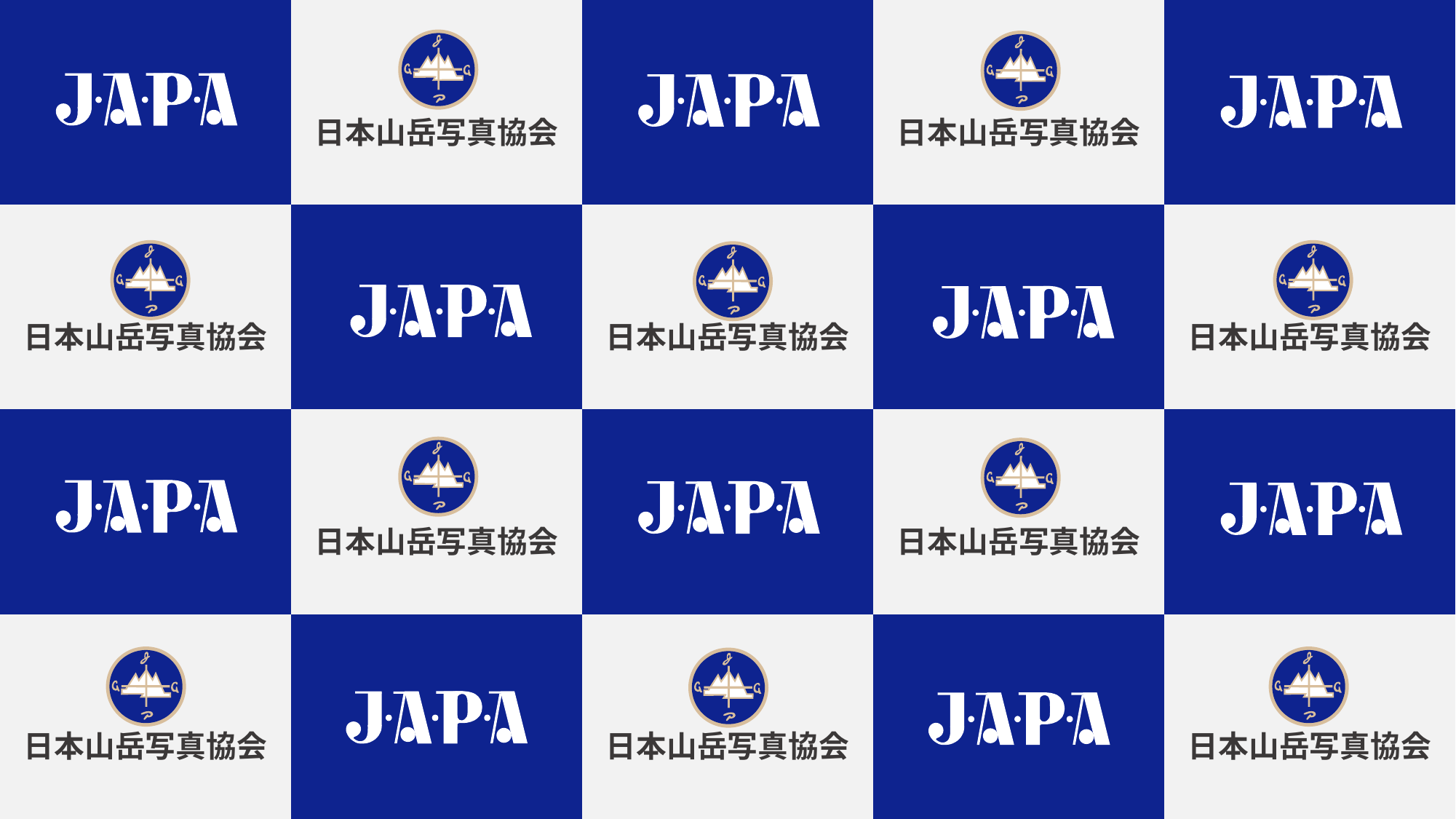

|  | 日本山岳写真協会 |  | 日本山岳写真協会 |  |
| --- | --- | --- | --- | --- |
| 日本山岳写真協会 |  | 日本山岳写真協会 |  | 日本山岳写真協会 |
|  | 日本山岳写真協会 |  | 日本山岳写真協会 |  |
| 日本山岳写真協会 |  | 日本山岳写真協会 |  | 日本山岳写真協会 |